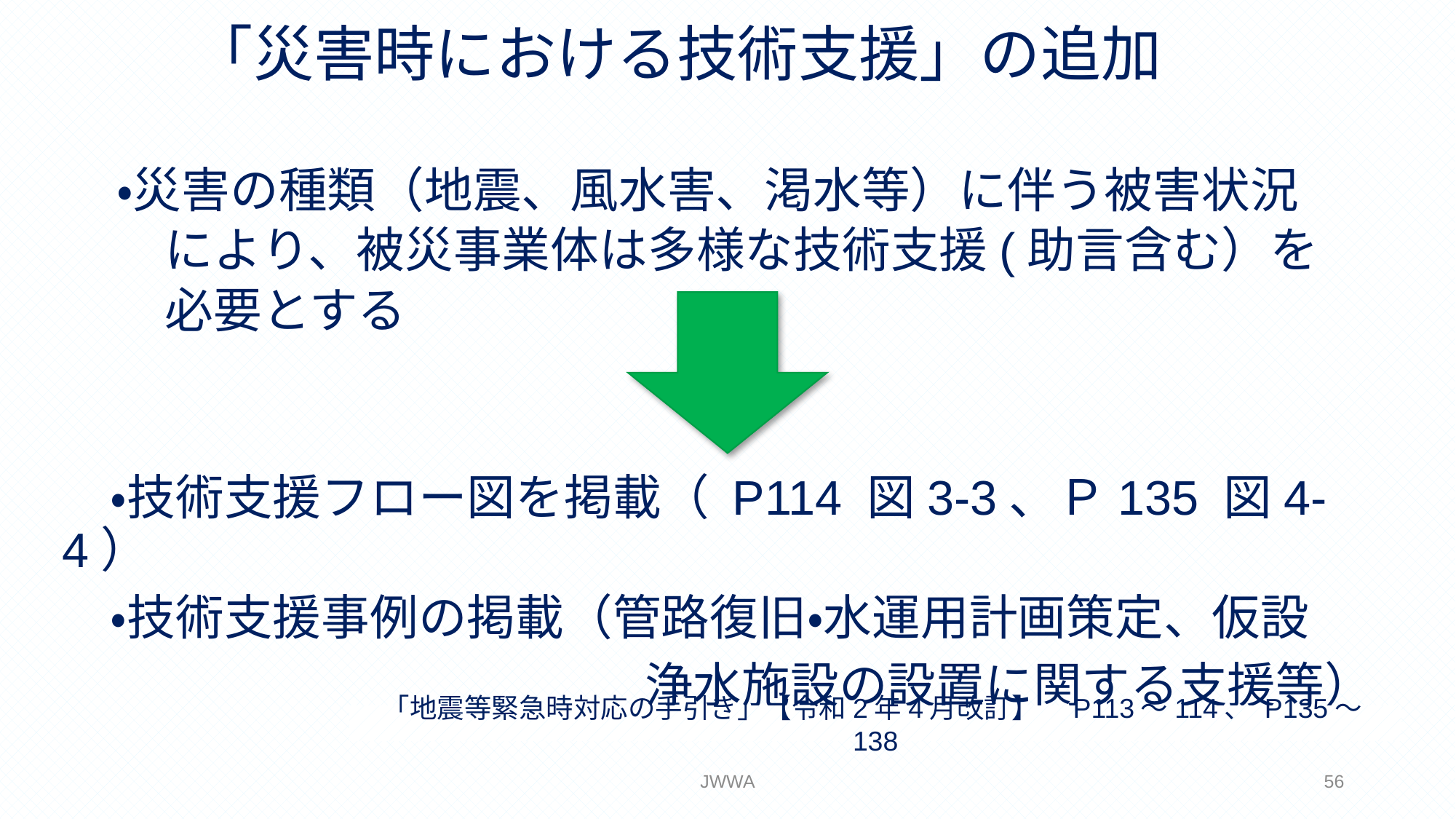

「災害時における技術支援」の追加
・災害の種類（地震、風水害、渇水等）に伴う被害状況
　により、被災事業体は多様な技術支援(助言含む）を
　必要とする

　・技術支援フロー図を掲載（ P114 図3-3、Ｐ135 図4-4）
　・技術支援事例の掲載（管路復旧・水運用計画策定、仮設
　　　　　　　　　　　　浄水施設の設置に関する支援等）

「地震等緊急時対応の手引き」【令和2年4月改訂】　P113～114、 P135～138
JWWA
56